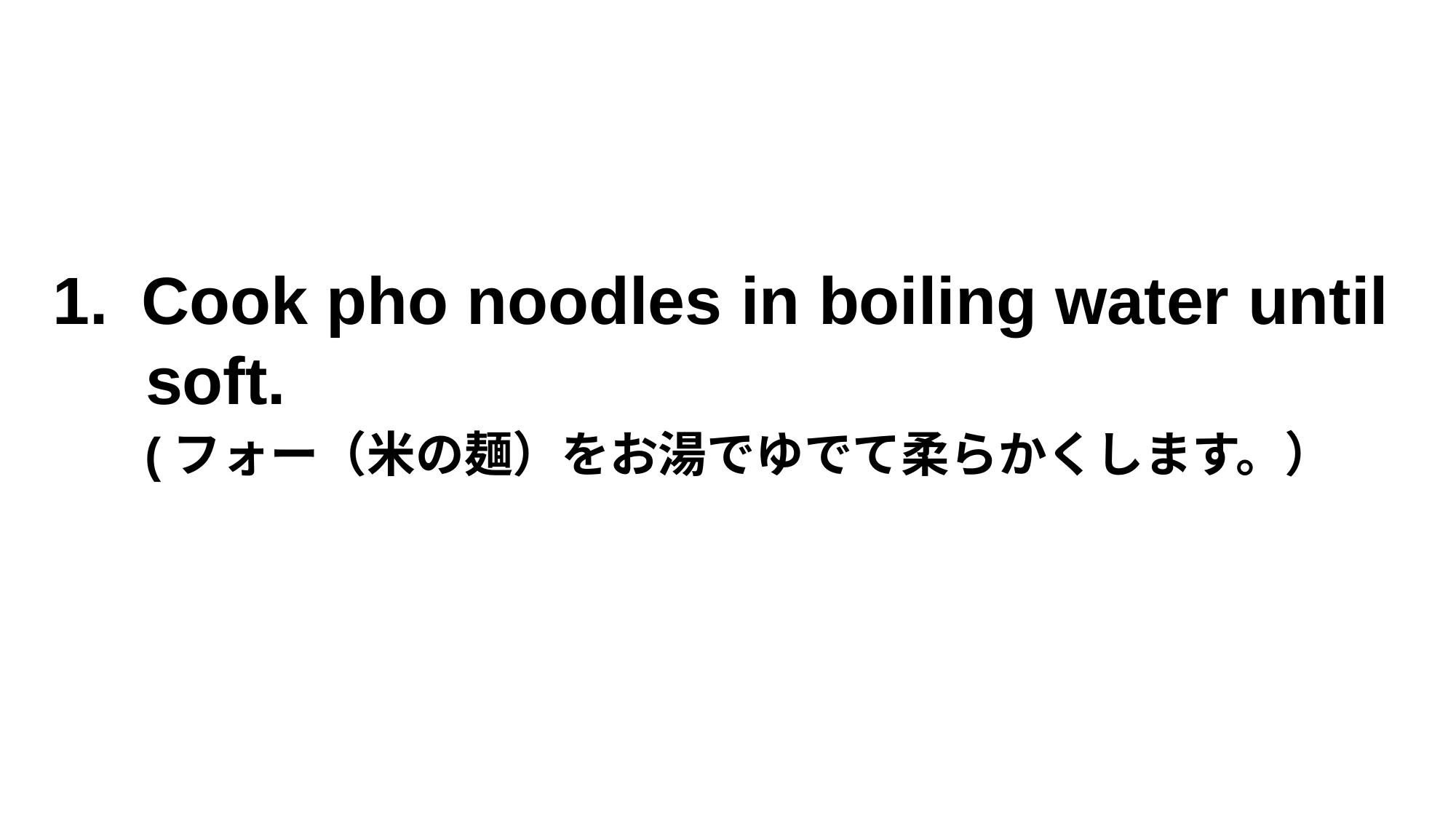

Cook pho noodles in boiling water until
     soft.
　  (フォー（米の麺）をお湯でゆでて柔らかくします。）